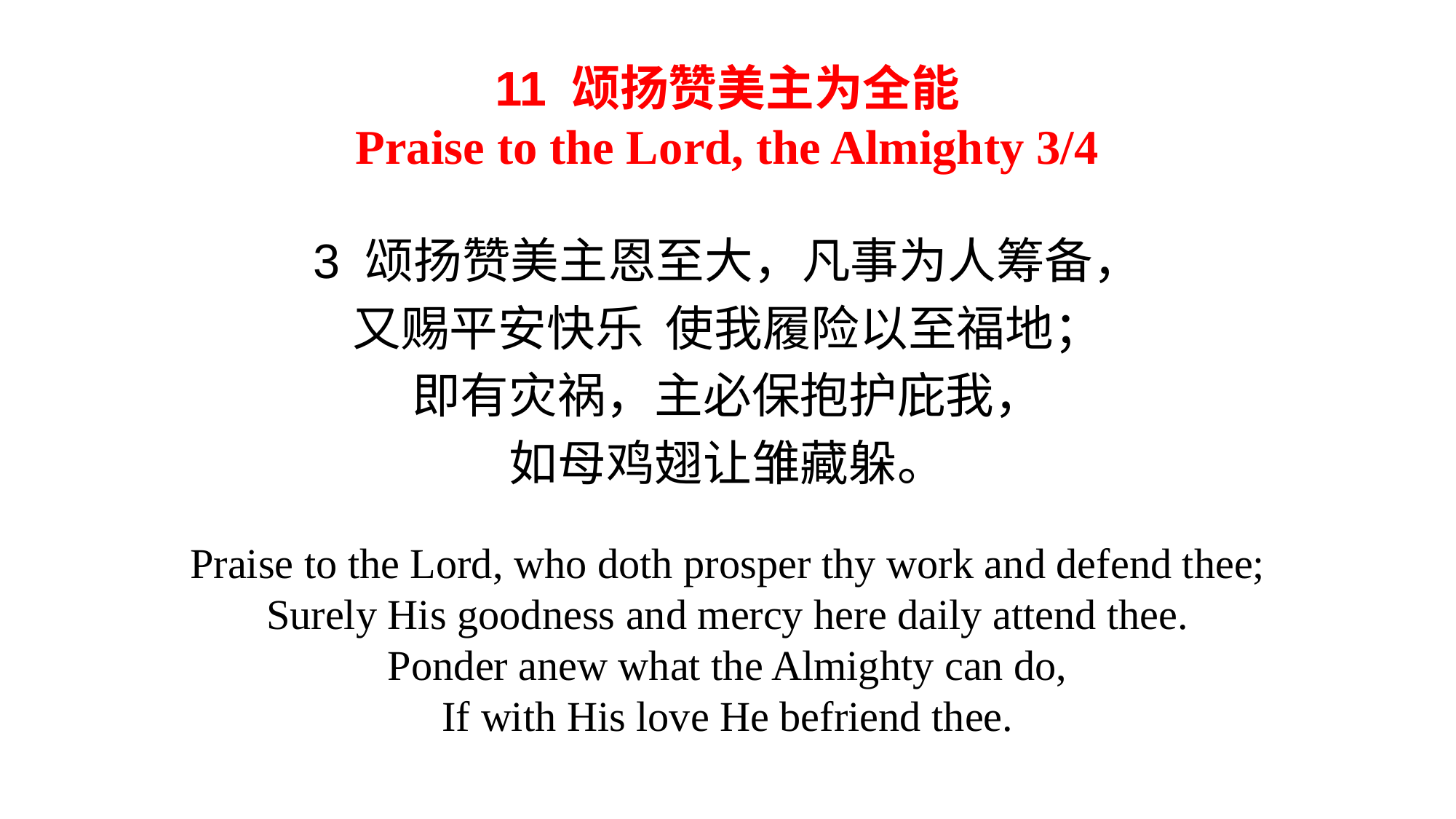

# 11 颂扬赞美主为全能 Praise to the Lord, the Almighty 3/4
3 颂扬赞美主恩至大，凡事为人筹备，
又赐平安快乐  使我履险以至福地；
即有灾祸，主必保抱护庇我，
如母鸡翅让雏藏躲。

Praise to the Lord, who doth prosper thy work and defend thee;
Surely His goodness and mercy here daily attend thee.
Ponder anew what the Almighty can do,
If with His love He befriend thee.